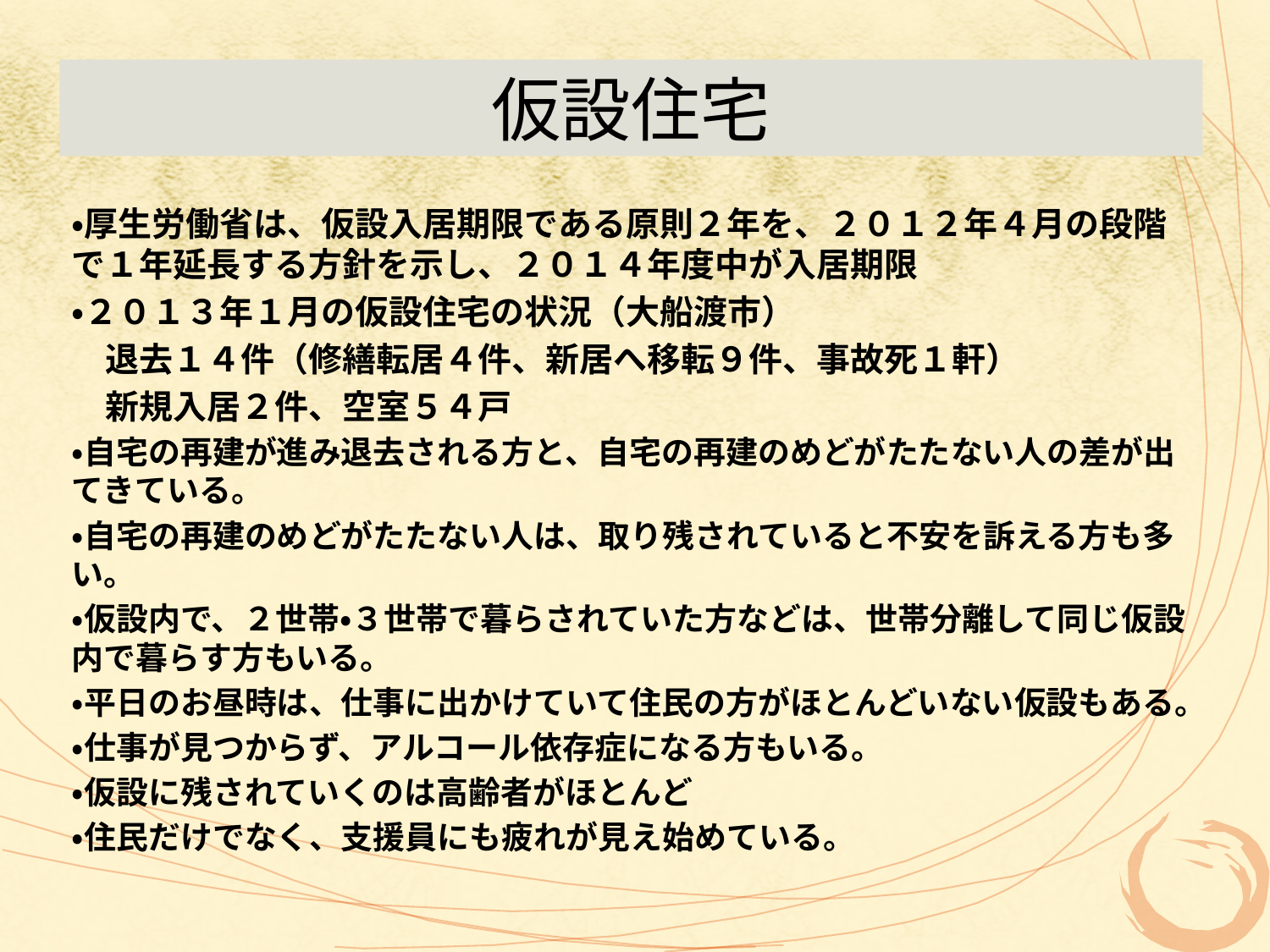

# 仮設住宅
・厚生労働省は、仮設入居期限である原則２年を、２０１２年４月の段階で１年延長する方針を示し、２０１４年度中が入居期限
・２０１３年１月の仮設住宅の状況（大船渡市）
　退去１４件（修繕転居４件、新居へ移転９件、事故死１軒）
　新規入居２件、空室５４戸
・自宅の再建が進み退去される方と、自宅の再建のめどがたたない人の差が出てきている。
・自宅の再建のめどがたたない人は、取り残されていると不安を訴える方も多い。
・仮設内で、２世帯・３世帯で暮らされていた方などは、世帯分離して同じ仮設内で暮らす方もいる。
・平日のお昼時は、仕事に出かけていて住民の方がほとんどいない仮設もある。
・仕事が見つからず、アルコール依存症になる方もいる。
・仮設に残されていくのは高齢者がほとんど
・住民だけでなく、支援員にも疲れが見え始めている。